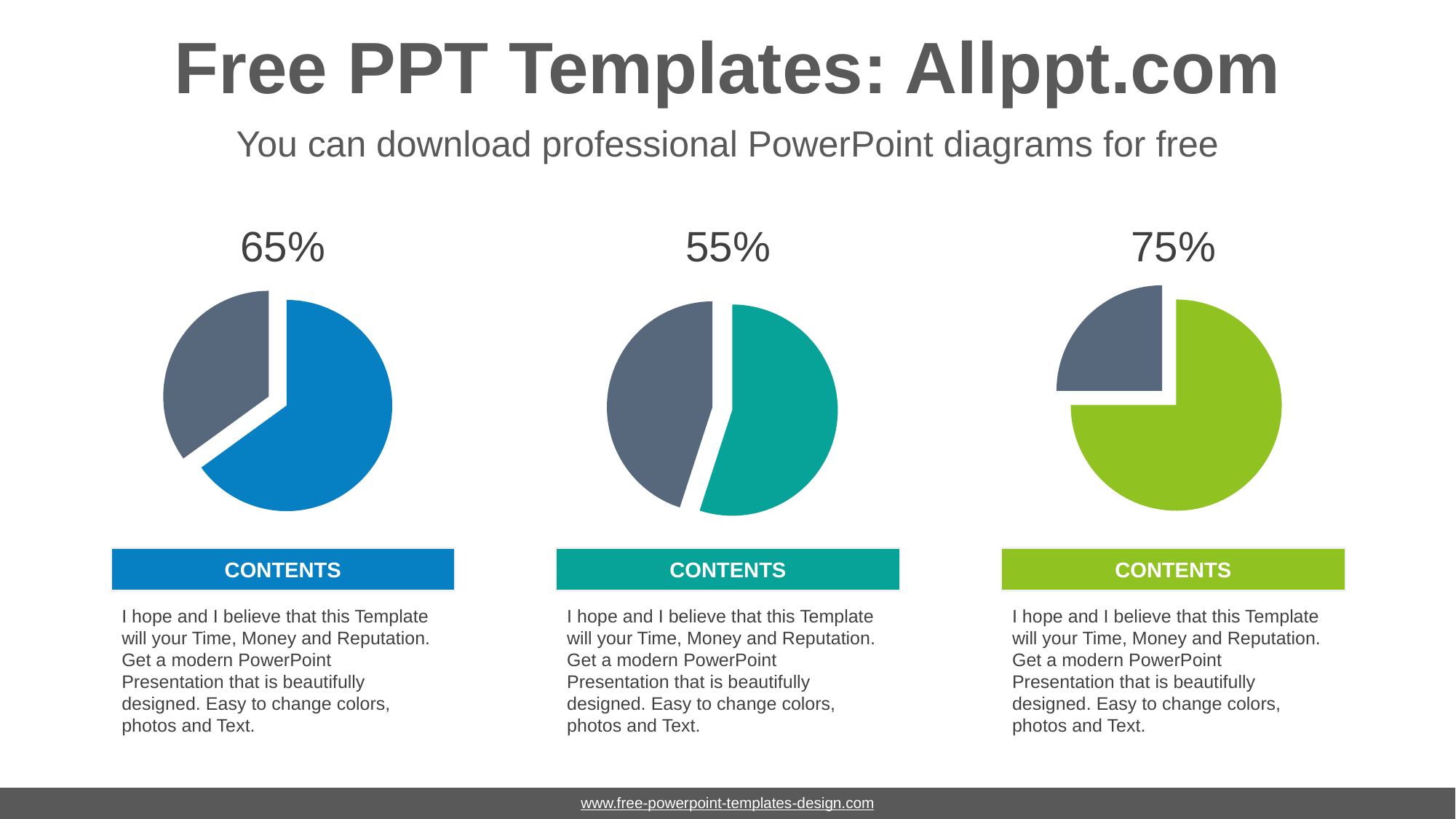

# Free PPT Templates: Allppt.com
You can download professional PowerPoint diagrams for free
65%
55%
75%

### Chart

| Category | 판매 |
|---|---|
| 1분기 | 75.0 |
| 2분기 | 25.0 |

### Chart

| Category | 판매 |
|---|---|
| 1분기 | 65.0 |
| 2분기 | 35.0 |

### Chart

| Category | 판매 |
|---|---|
| 1분기 | 55.0 |
| 2분기 | 45.0 |
CONTENTS
CONTENTS
CONTENTS
I hope and I believe that this Template will your Time, Money and Reputation. Get a modern PowerPoint  Presentation that is beautifully designed. Easy to change colors, photos and Text.
I hope and I believe that this Template will your Time, Money and Reputation. Get a modern PowerPoint  Presentation that is beautifully designed. Easy to change colors, photos and Text.
I hope and I believe that this Template will your Time, Money and Reputation. Get a modern PowerPoint  Presentation that is beautifully designed. Easy to change colors, photos and Text.
www.free-powerpoint-templates-design.com